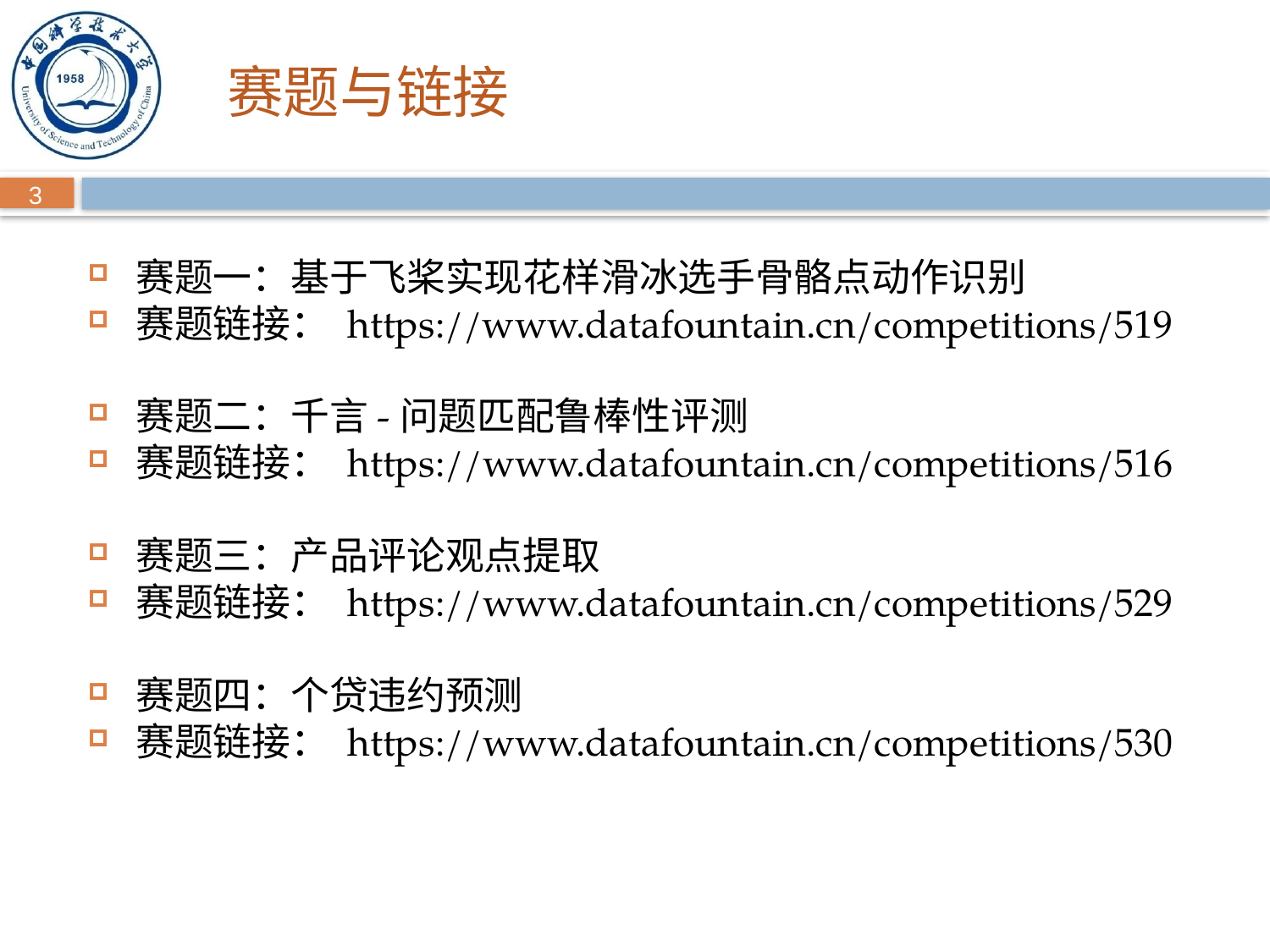

赛题与链接
3
赛题一：基于飞桨实现花样滑冰选手骨骼点动作识别
赛题链接： https://www.datafountain.cn/competitions/519

赛题二：千言-问题匹配鲁棒性评测
赛题链接： https://www.datafountain.cn/competitions/516

赛题三：产品评论观点提取
赛题链接： https://www.datafountain.cn/competitions/529

赛题四：个贷违约预测
赛题链接： https://www.datafountain.cn/competitions/530